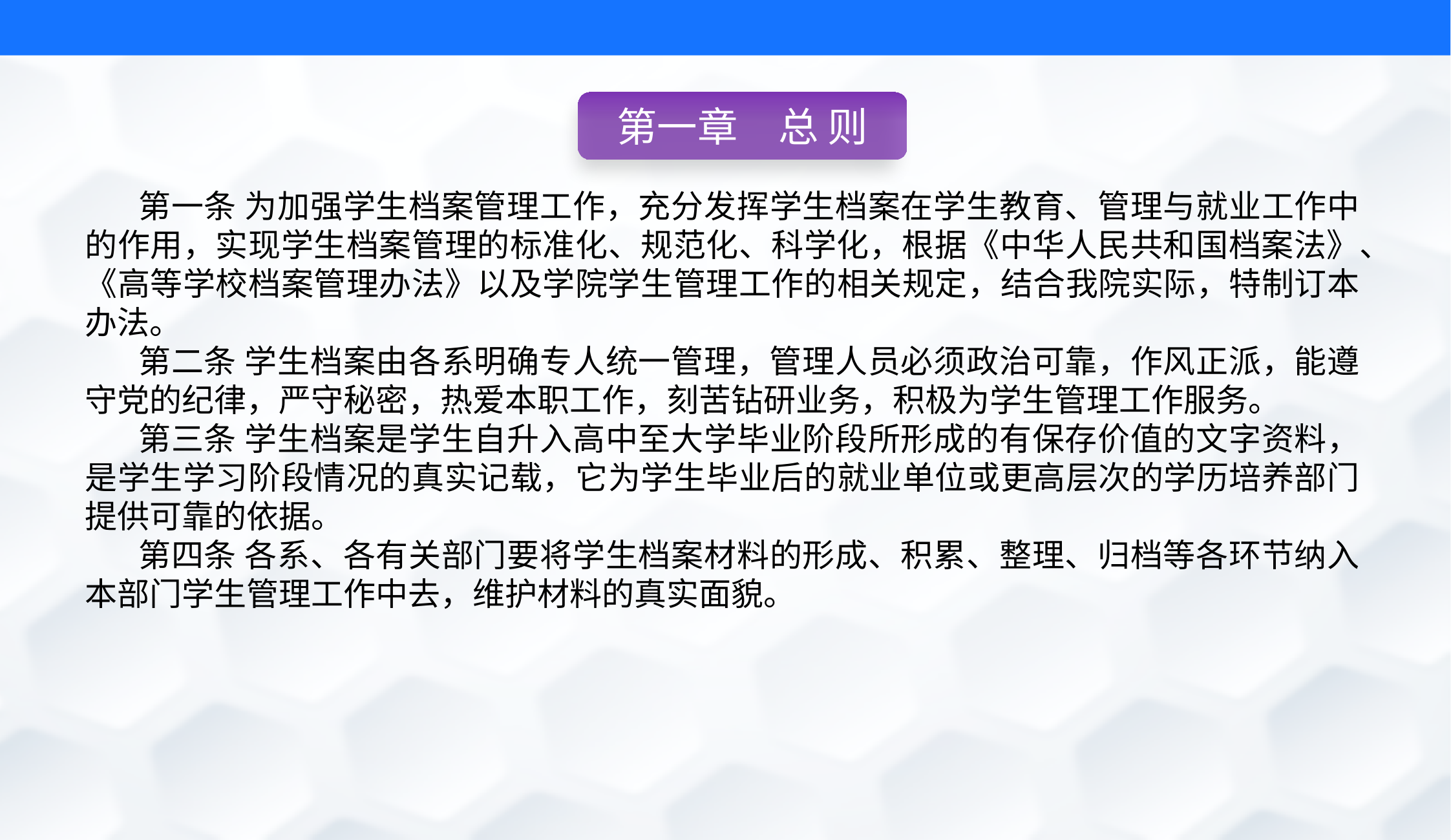

第一章　总 则
第一条 为加强学生档案管理工作，充分发挥学生档案在学生教育、管理与就业工作中的作用，实现学生档案管理的标准化、规范化、科学化，根据《中华人民共和国档案法》、《高等学校档案管理办法》以及学院学生管理工作的相关规定，结合我院实际，特制订本办法。
第二条 学生档案由各系明确专人统一管理，管理人员必须政治可靠，作风正派，能遵守党的纪律，严守秘密，热爱本职工作，刻苦钻研业务，积极为学生管理工作服务。
第三条 学生档案是学生自升入高中至大学毕业阶段所形成的有保存价值的文字资料，是学生学习阶段情况的真实记载，它为学生毕业后的就业单位或更高层次的学历培养部门提供可靠的依据。
第四条 各系、各有关部门要将学生档案材料的形成、积累、整理、归档等各环节纳入本部门学生管理工作中去，维护材料的真实面貌。